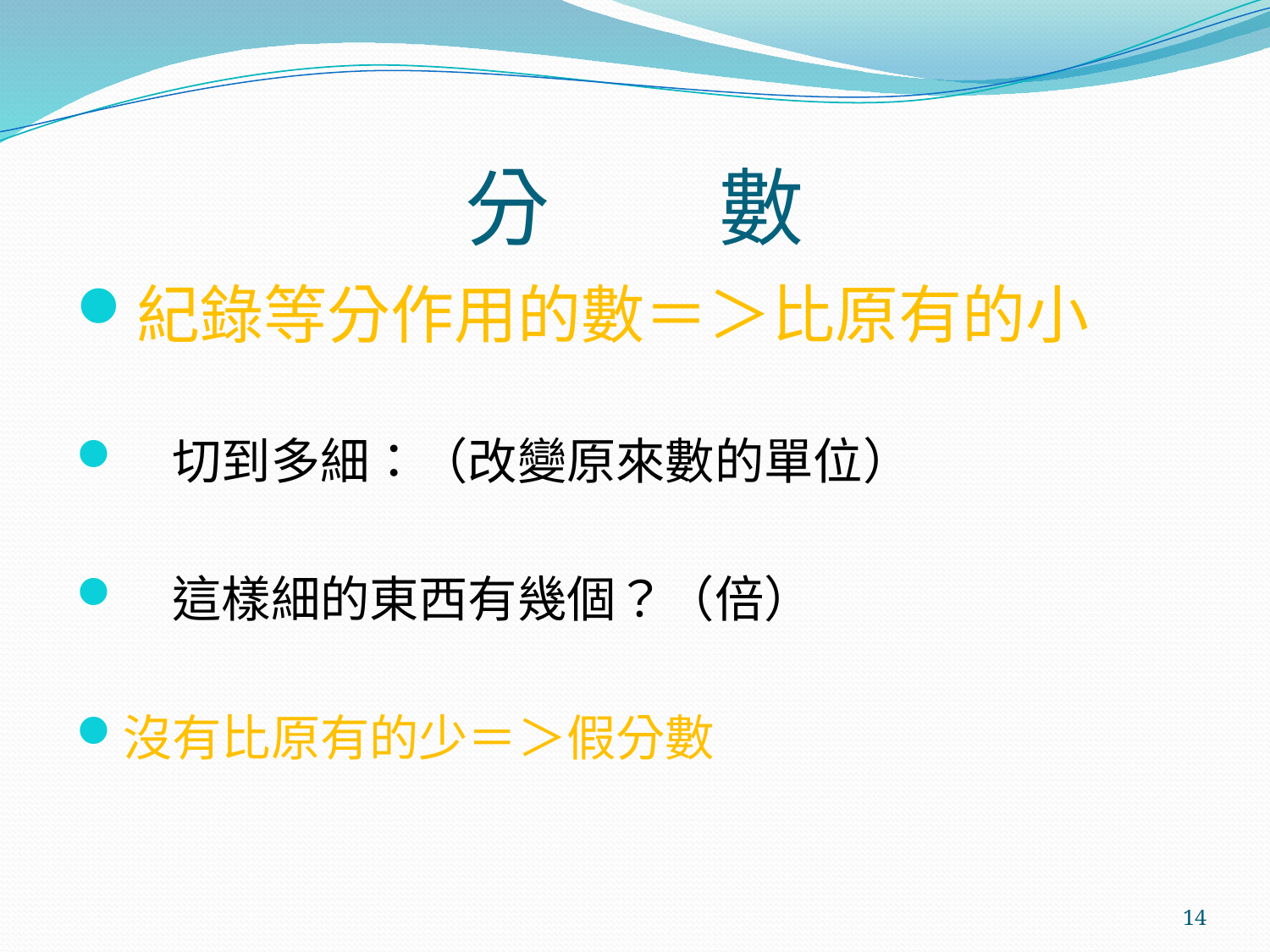

# 分　　數
紀錄等分作用的數＝＞比原有的小

　切到多細：（改變原來數的單位）

　這樣細的東西有幾個？（倍）

沒有比原有的少＝＞假分數

14